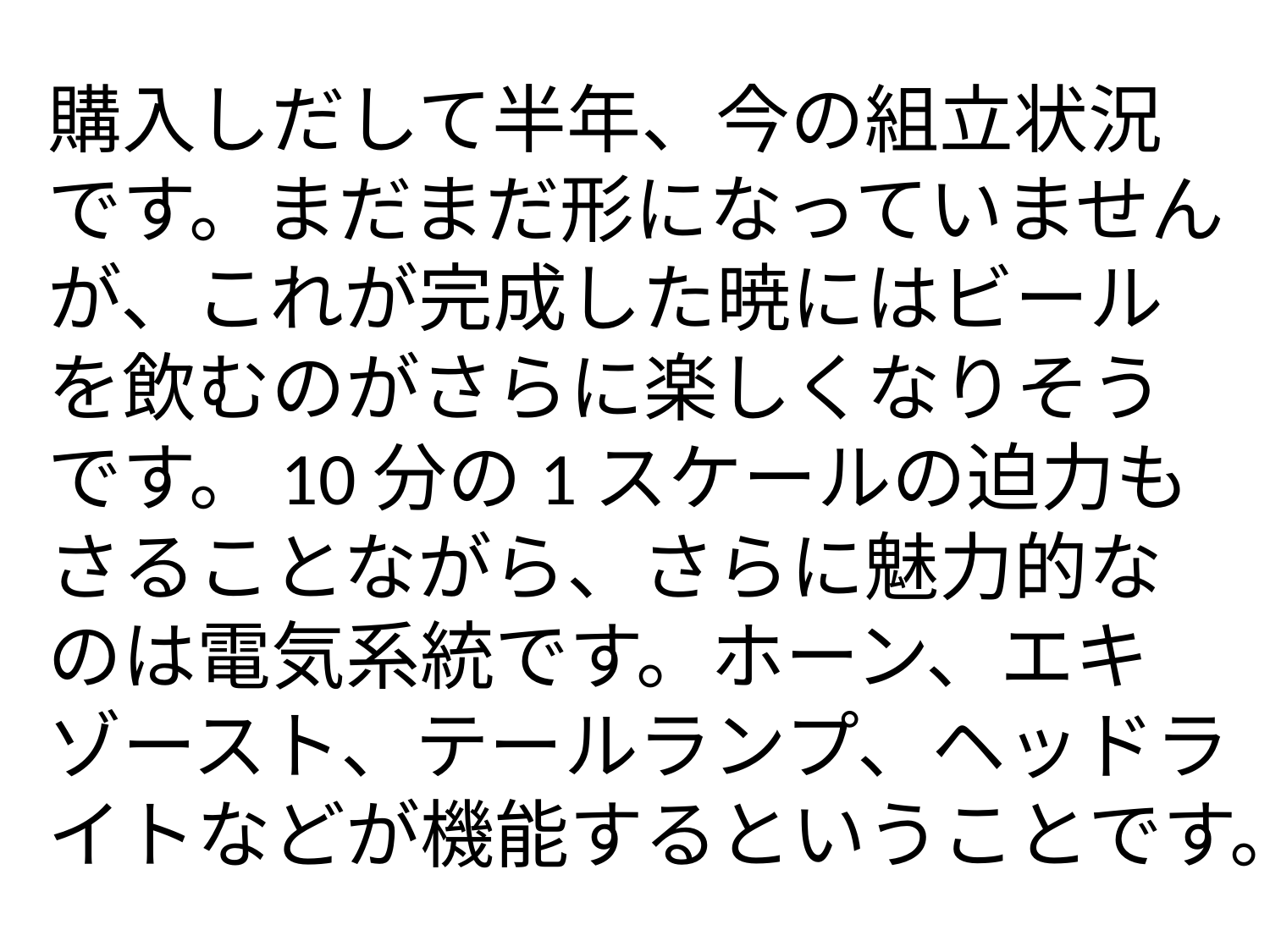

購入しだして半年、今の組立状況です。まだまだ形になっていませんが、これが完成した暁にはビールを飲むのがさらに楽しくなりそうです。10分の1スケールの迫力もさることながら、さらに魅力的なのは電気系統です。ホーン、エキゾースト、テールランプ、ヘッドライトなどが機能するということです。